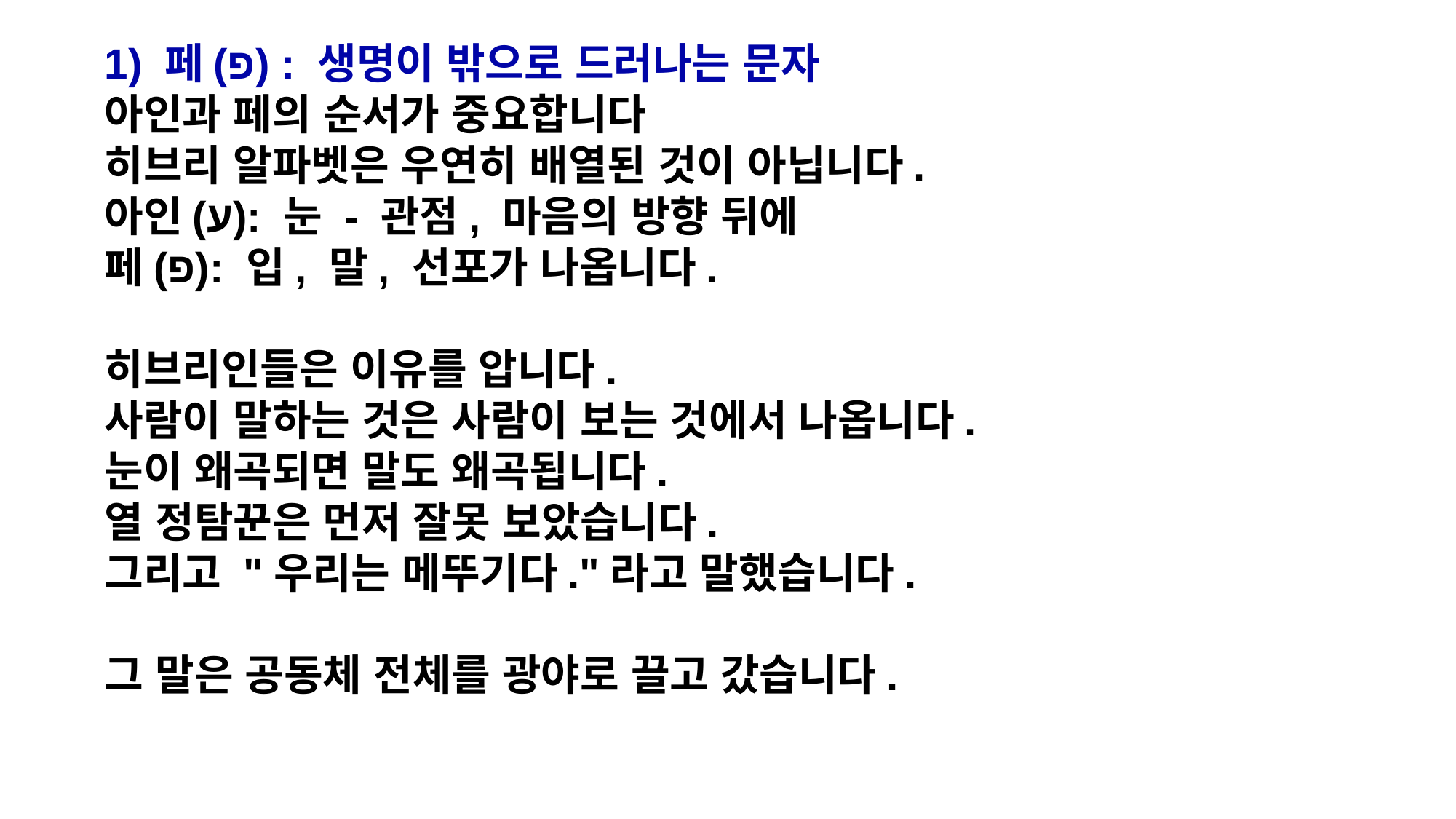

1) 페(פ) : 생명이 밖으로 드러나는 문자
아인과 페의 순서가 중요합니다
히브리 알파벳은 우연히 배열된 것이 아닙니다.
아인(ע): 눈 - 관점, 마음의 방향 뒤에
페(פ): 입, 말, 선포가 나옵니다.

히브리인들은 이유를 압니다.
사람이 말하는 것은 사람이 보는 것에서 나옵니다.
눈이 왜곡되면 말도 왜곡됩니다.
열 정탐꾼은 먼저 잘못 보았습니다.
그리고 "우리는 메뚜기다."라고 말했습니다.

그 말은 공동체 전체를 광야로 끌고 갔습니다.